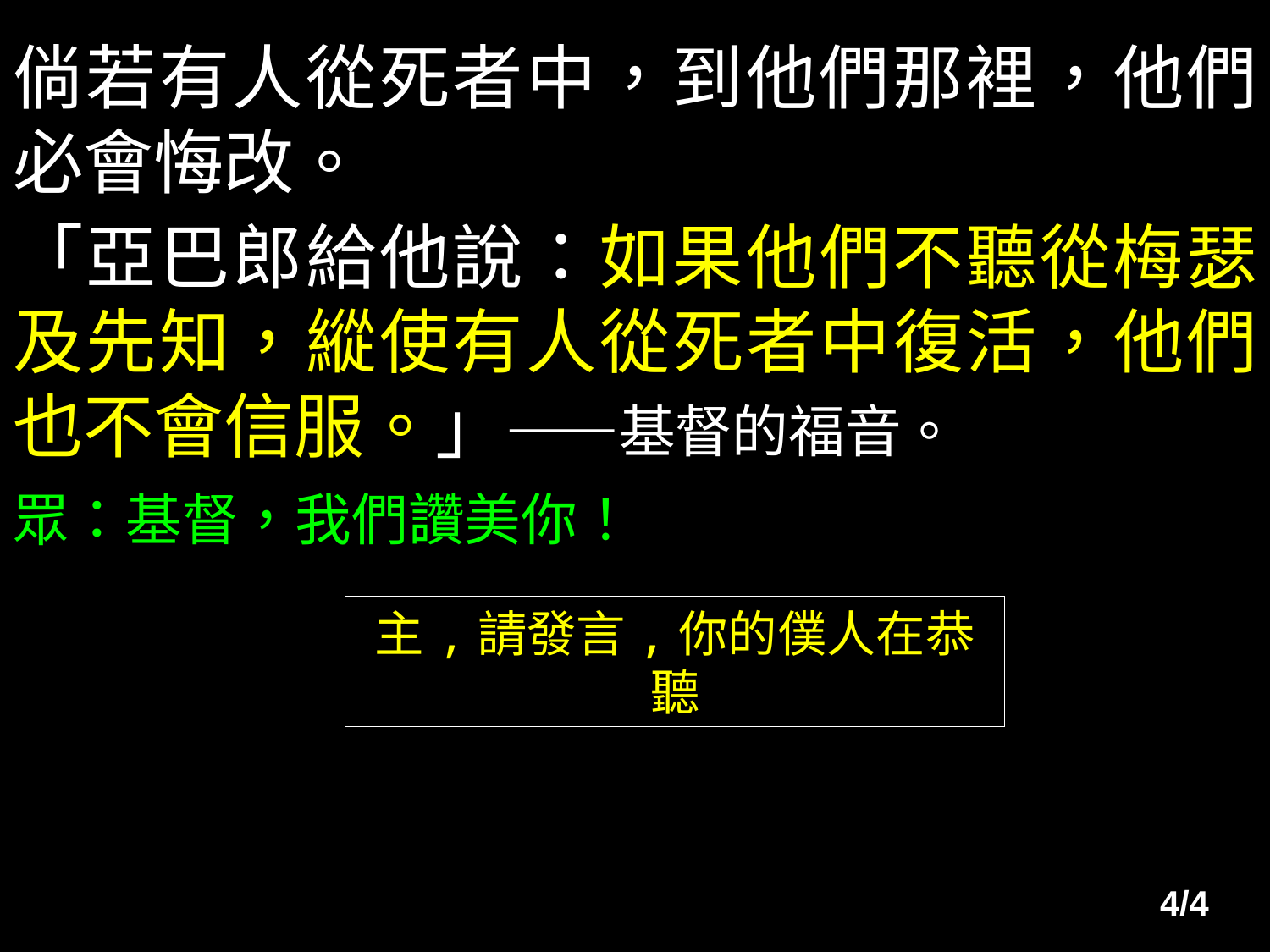

倘若有人從死者中，到他們那裡，他們必會悔改。
「亞巴郎給他說：如果他們不聽從梅瑟及先知，縱使有人從死者中復活，他們也不會信服。」——基督的福音。
眾：基督，我們讚美你！

主,請發言,你的僕人在恭聽
4/4